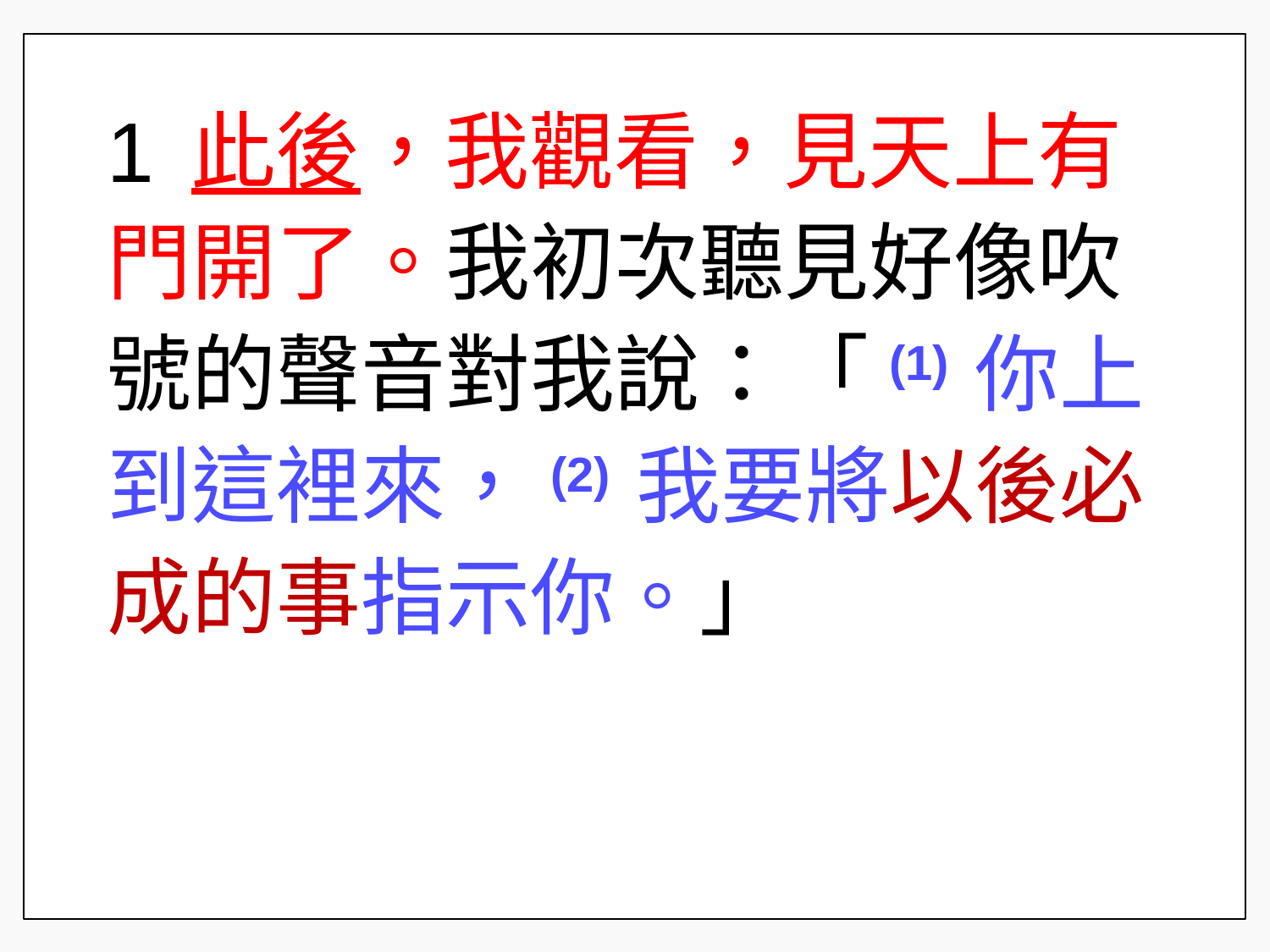

1 此後，我觀看，見天上有門開了。我初次聽見好像吹號的聲音對我說：「(1) 你上到這裡來，(2) 我要將以後必成的事指示你。」